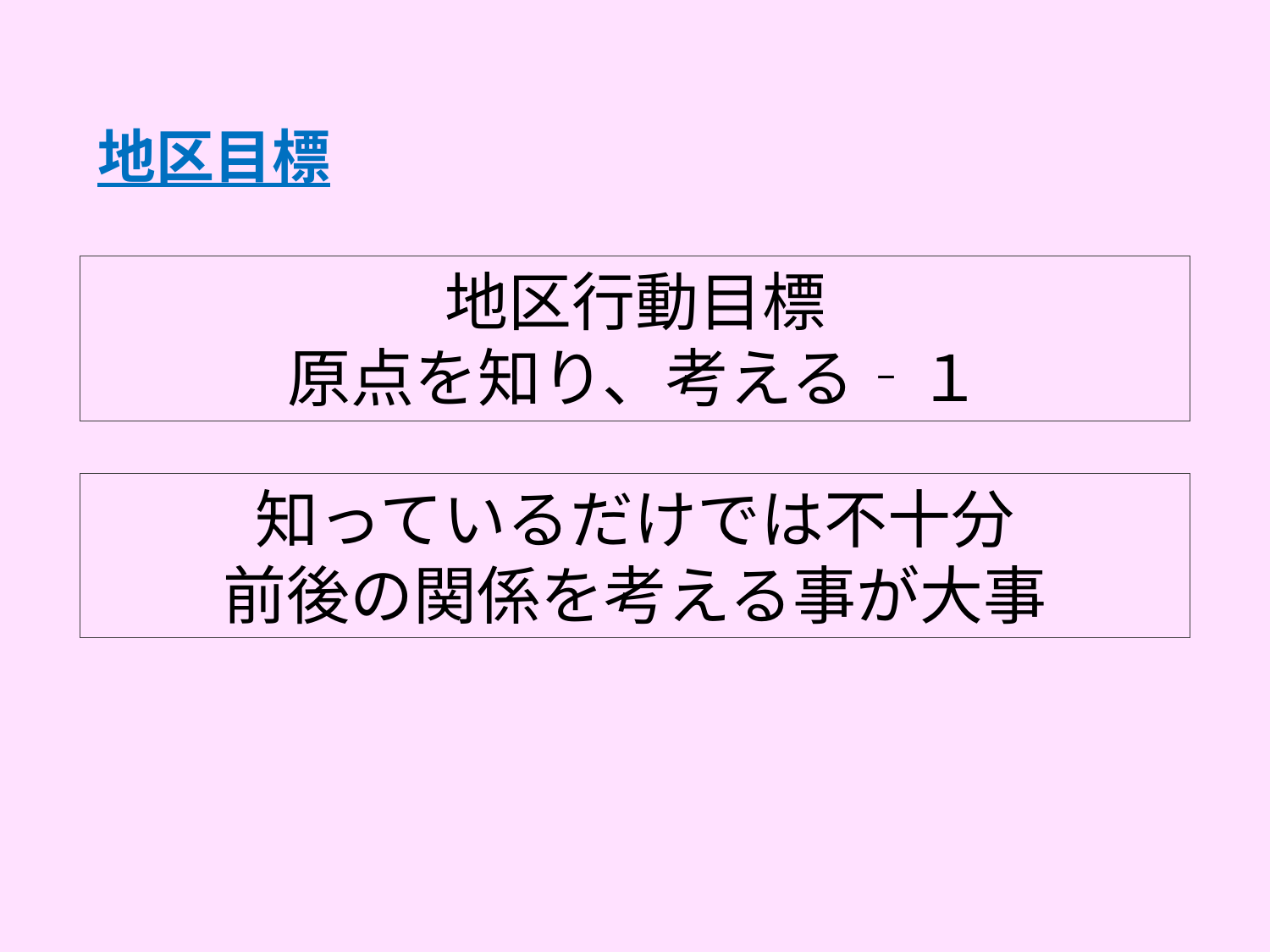

# 地区目標
地区行動目標
原点を知り、考える‐１
知っているだけでは不十分
前後の関係を考える事が大事